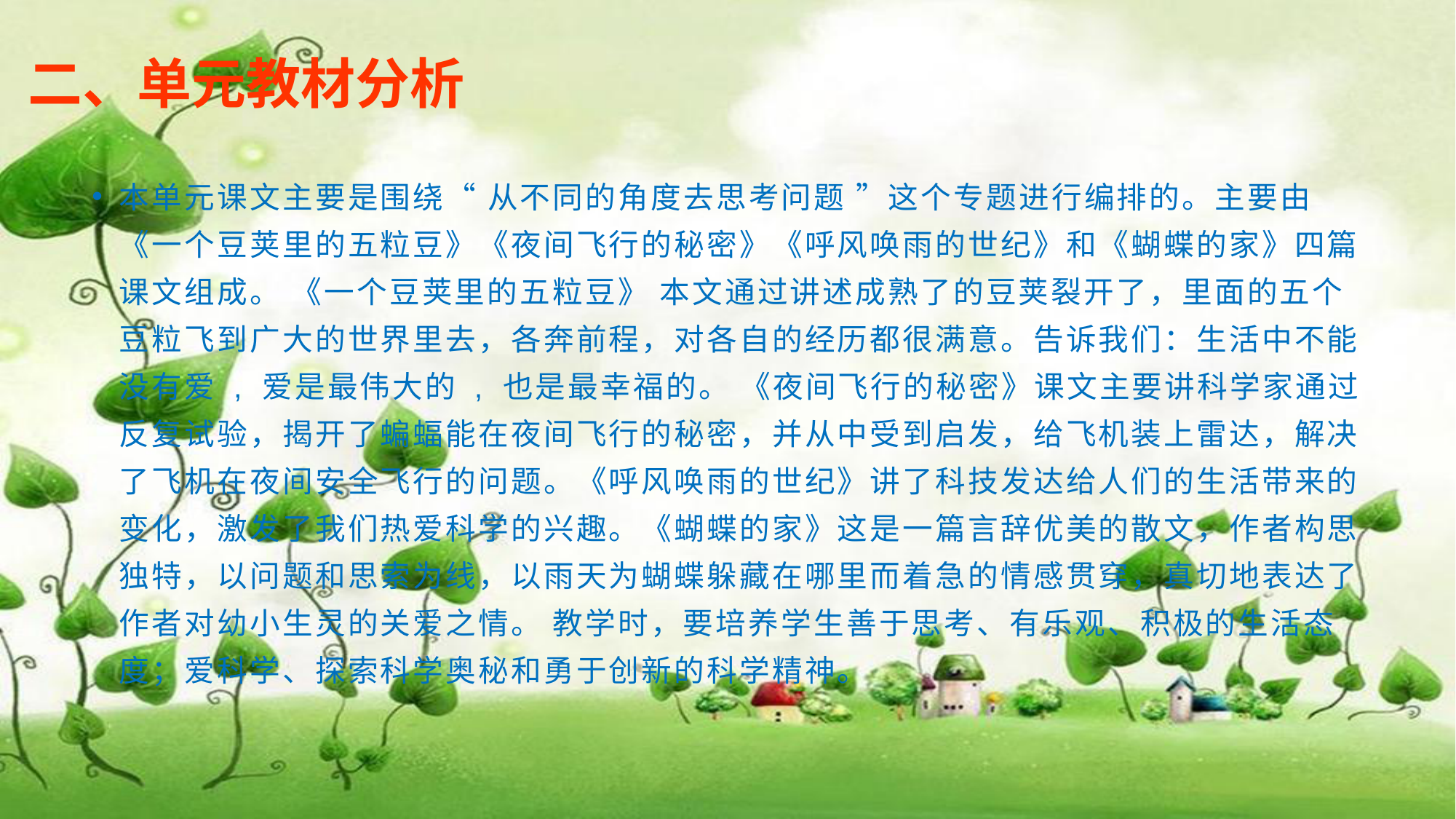

二、单元教材分析
#

本单元课文主要是围绕“ 从不同的角度去思考问题 ”这个专题进行编排的。主要由 《一个豆荚里的五粒豆》《夜间飞行的秘密》《呼风唤雨的世纪》和《蝴蝶的家》四篇课文组成。 《一个豆荚里的五粒豆》 本文通过讲述成熟了的豆荚裂开了，里面的五个豆粒飞到广大的世界里去，各奔前程，对各自的经历都很满意。告诉我们：生活中不能没有爱 , 爱是最伟大的 , 也是最幸福的。 《夜间飞行的秘密》课文主要讲科学家通过反复试验，揭开了蝙蝠能在夜间飞行的秘密，并从中受到启发，给飞机装上雷达，解决了飞机在夜间安全飞行的问题。《呼风唤雨的世纪》讲了科技发达给人们的生活带来的变化，激发了我们热爱科学的兴趣。《蝴蝶的家》这是一篇言辞优美的散文，作者构思独特，以问题和思索为线，以雨天为蝴蝶躲藏在哪里而着急的情感贯穿，真切地表达了作者对幼小生灵的关爱之情。 教学时，要培养学生善于思考、有乐观、积极的生活态度；爱科学、探索科学奥秘和勇于创新的科学精神。